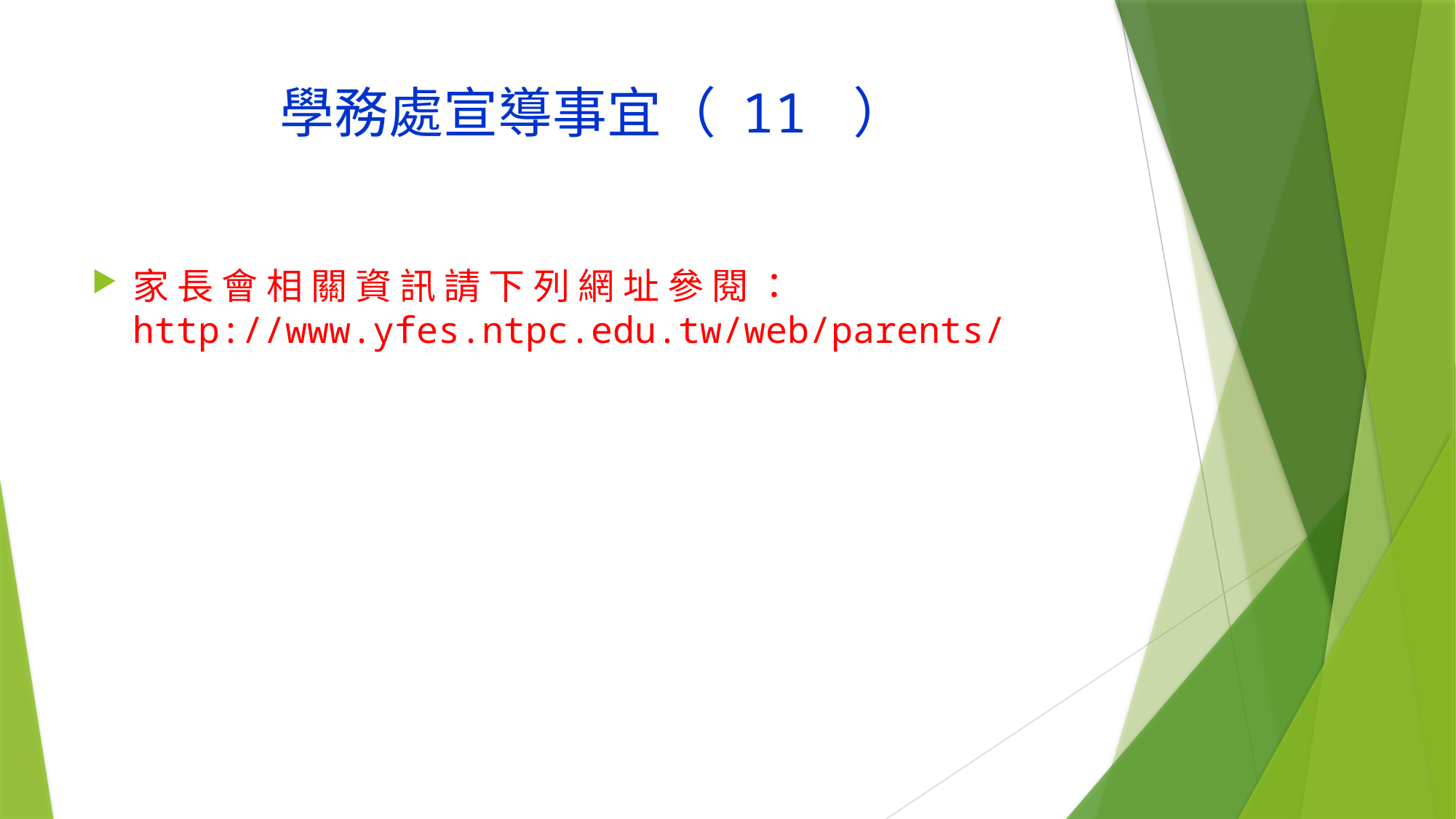

# 學務處宣導事宜（ 11 ）
家 長 會 相 關 資 訊 請 下 列 網 址 參 閱 ： http://www.yfes.ntpc.edu.tw/web/parents/